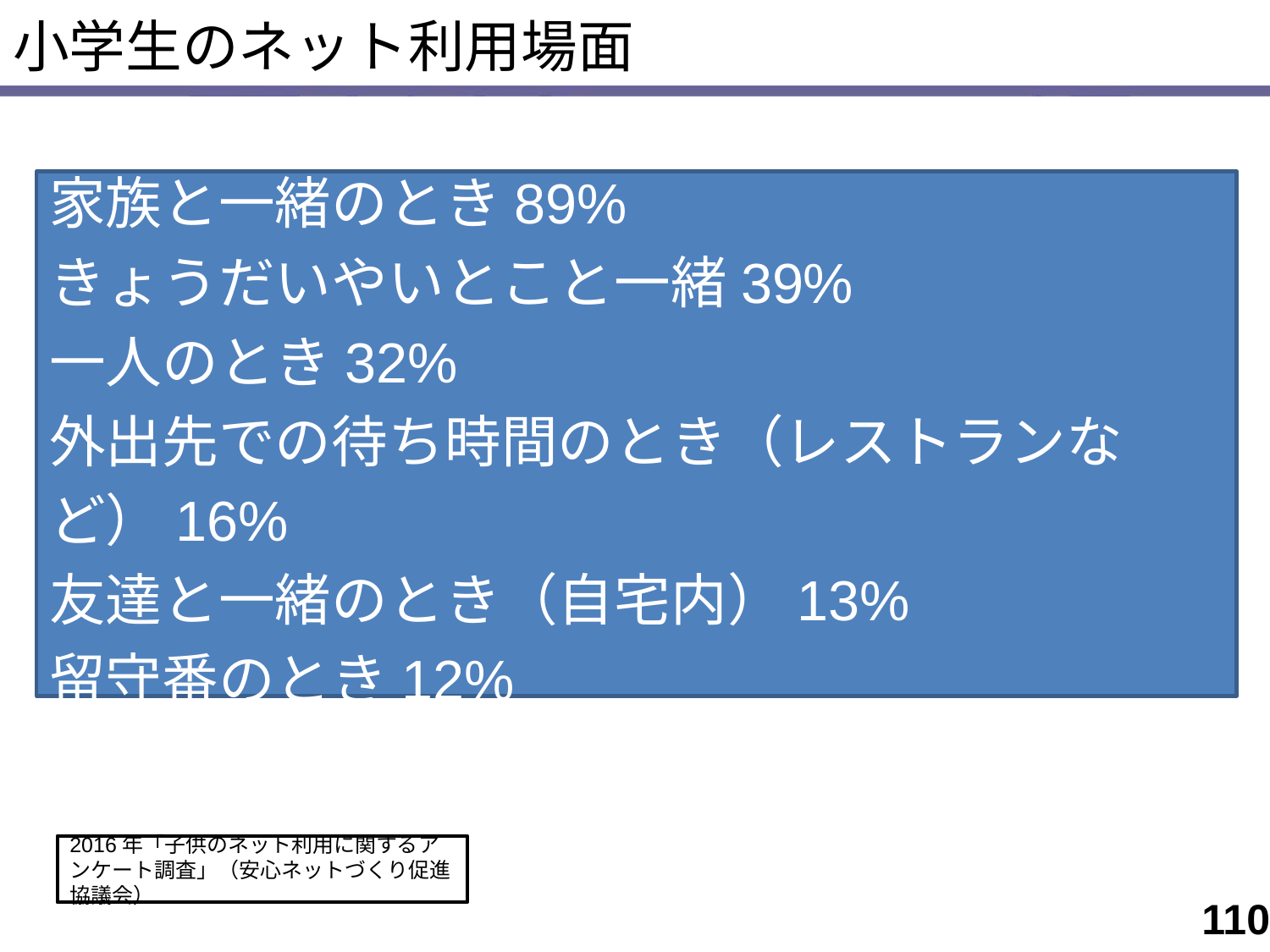

# 小学生のネット利用場面
家族と一緒のとき89%
きょうだいやいとこと一緒39%
一人のとき32%
外出先での待ち時間のとき（レストランなど）16%
友達と一緒のとき（自宅内）13%
留守番のとき12%
2016年「子供のネット利用に関するアンケート調査」（安心ネットづくり促進協議会）
110